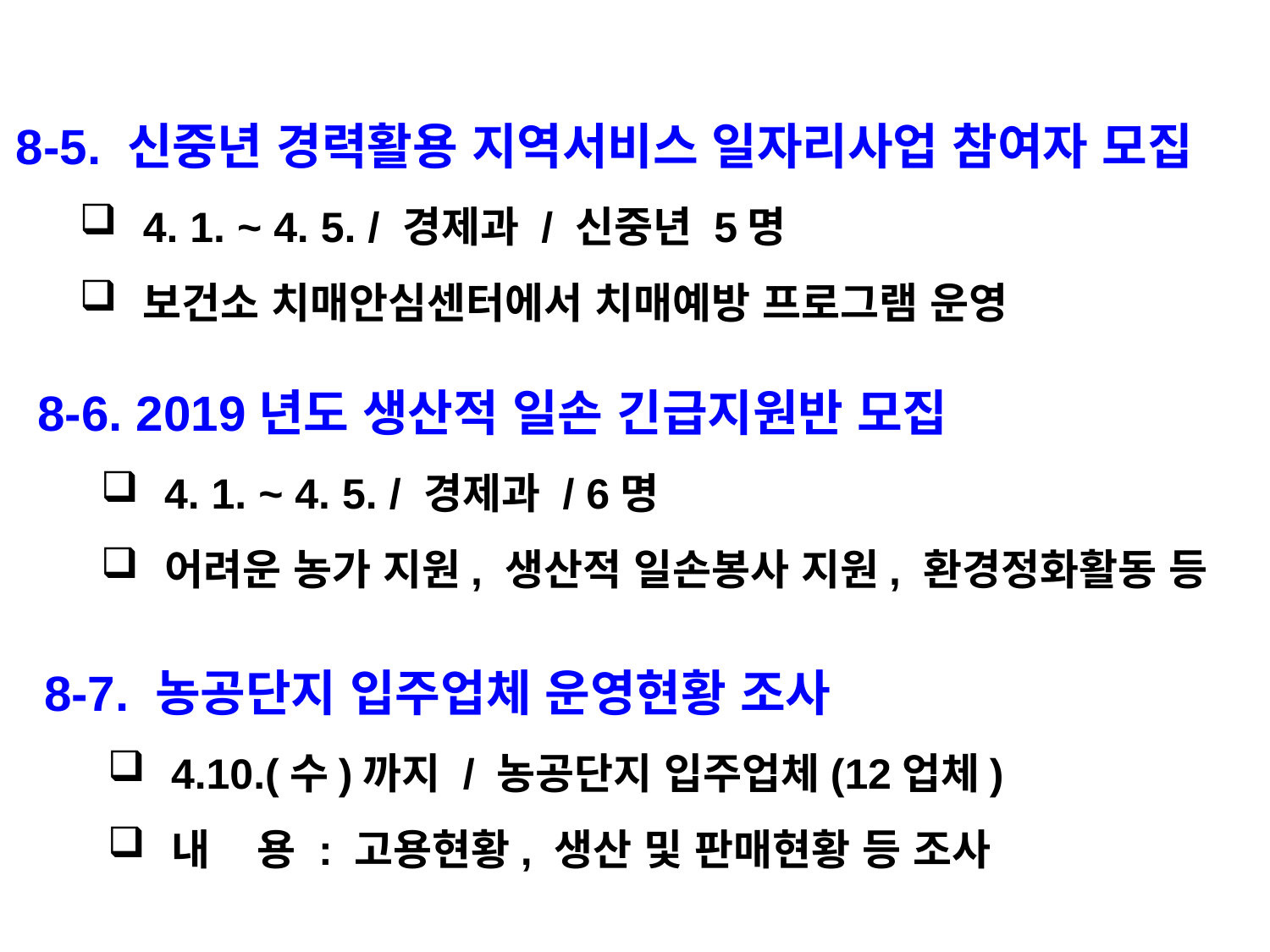

8-5. 신중년 경력활용 지역서비스 일자리사업 참여자 모집
4. 1. ~ 4. 5. / 경제과 / 신중년 5명
보건소 치매안심센터에서 치매예방 프로그램 운영
8-6. 2019년도 생산적 일손 긴급지원반 모집
4. 1. ~ 4. 5. / 경제과 / 6명
어려운 농가 지원, 생산적 일손봉사 지원, 환경정화활동 등
8-7. 농공단지 입주업체 운영현황 조사
4.10.(수)까지 / 농공단지 입주업체(12업체)
내    용 : 고용현황, 생산 및 판매현황 등 조사